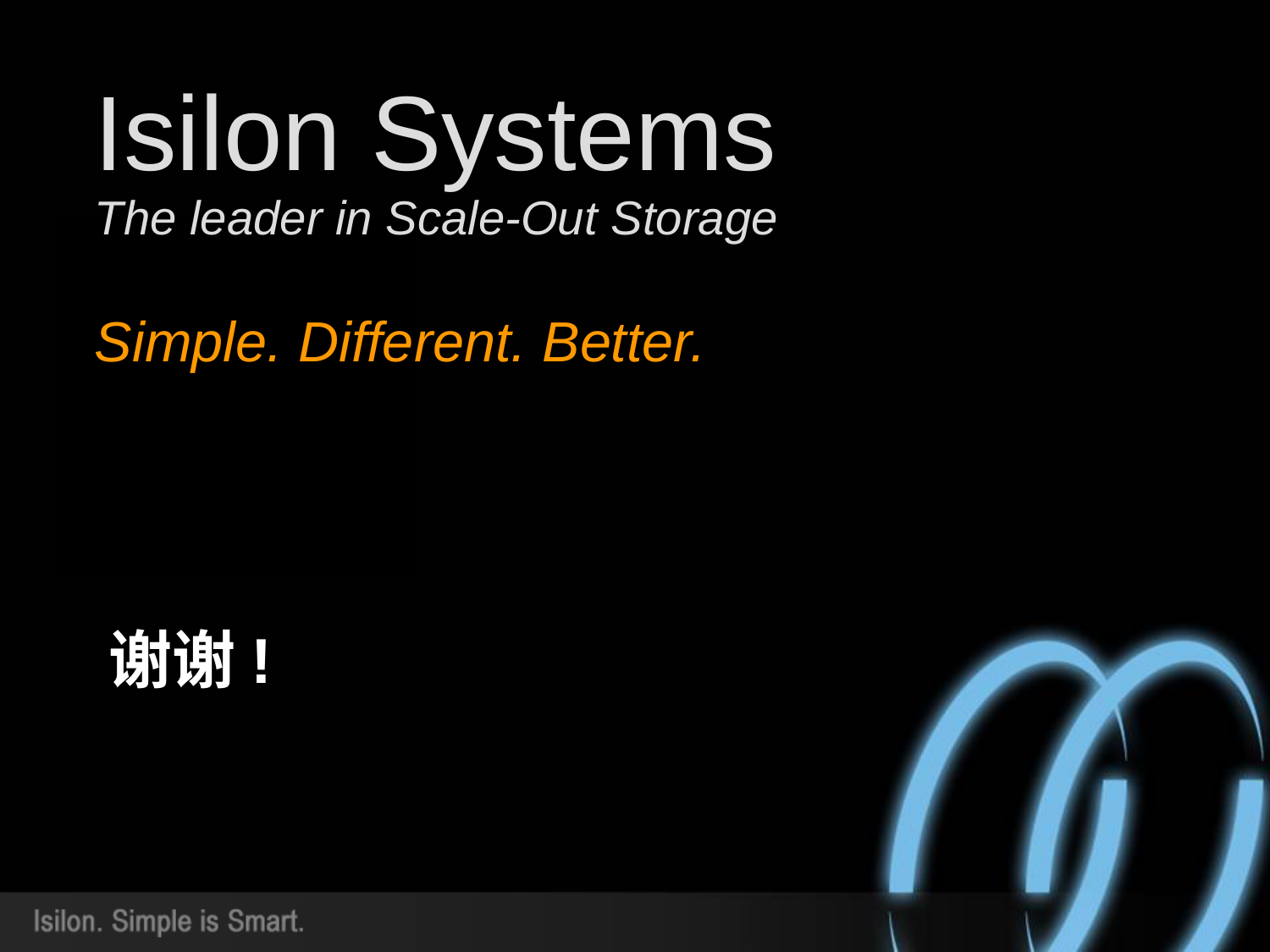

# Isilon Systems The leader in Scale-Out Storage Simple. Different. Better.

谢谢!